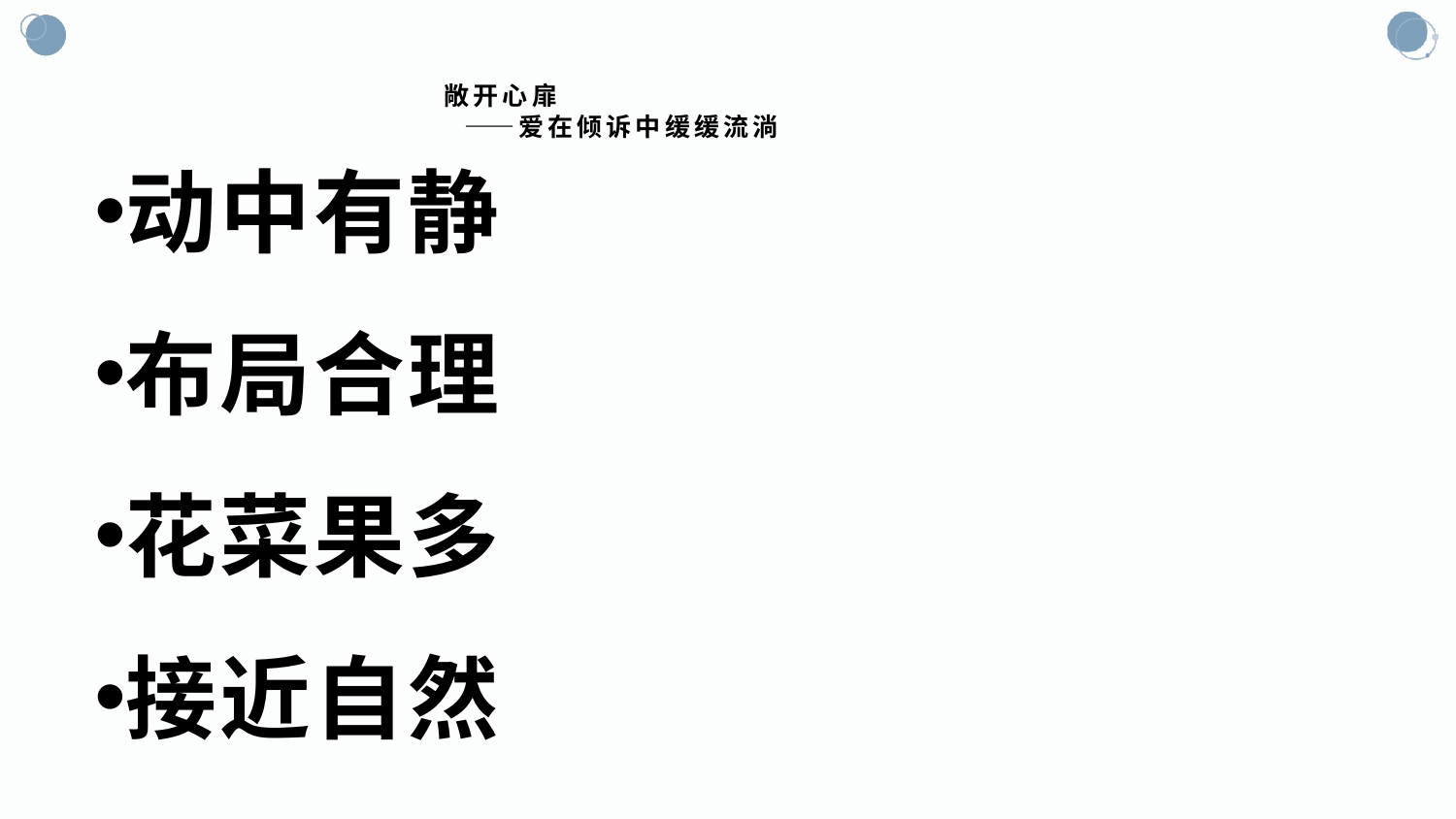

# 敞开心扉 ——爱在倾诉中缓缓流淌
动中有静
布局合理
花菜果多
接近自然